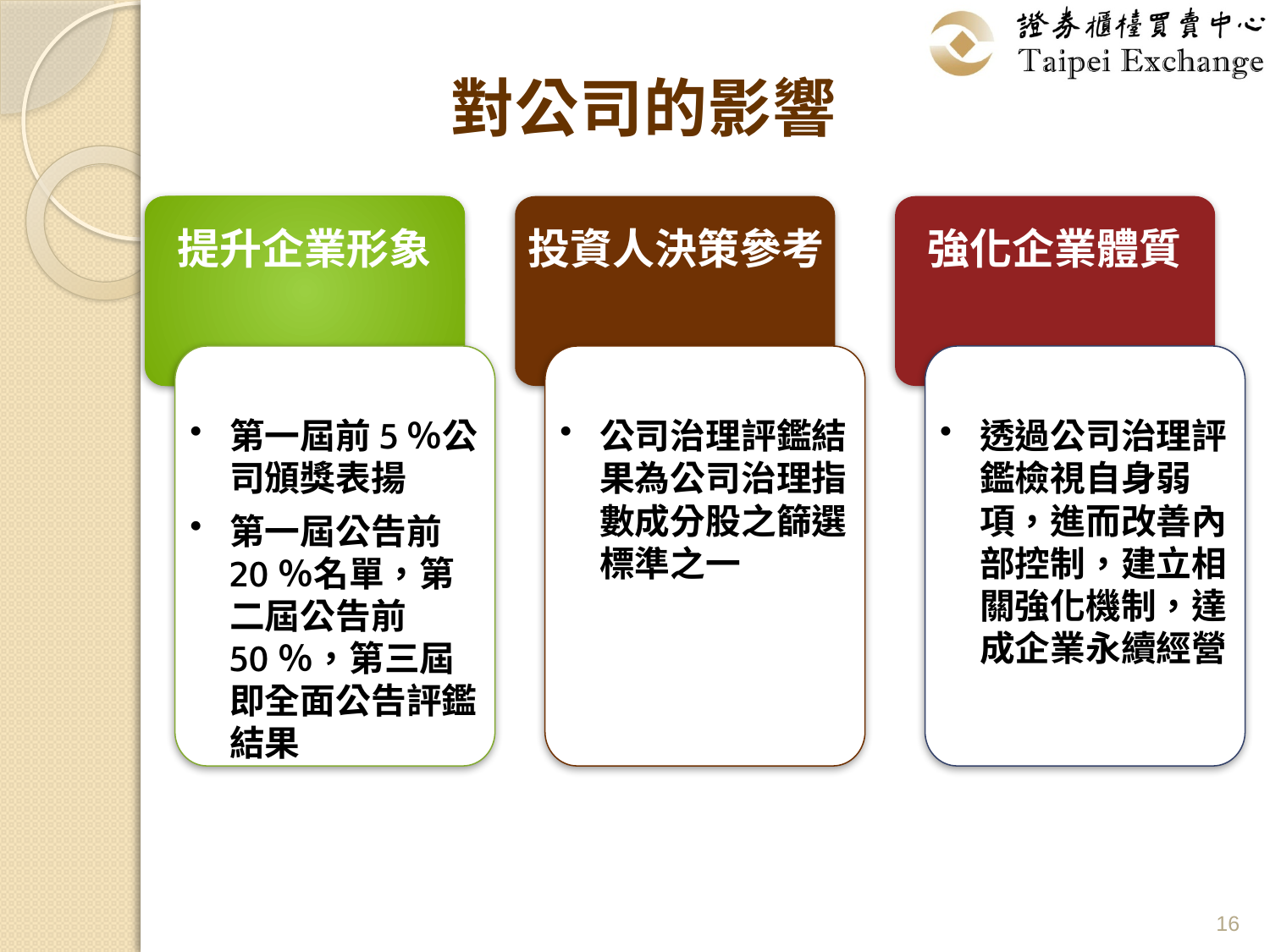

# 對公司的影響

提升企業形象
投資人決策參考
強化企業體質

第一屆前5％公司頒獎表揚
第一屆公告前20％名單，第二屆公告前50％，第三屆即全面公告評鑑結果

公司治理評鑑結果為公司治理指數成分股之篩選標準之一

透過公司治理評鑑檢視自身弱項，進而改善內部控制，建立相關強化機制，達成企業永續經營
16